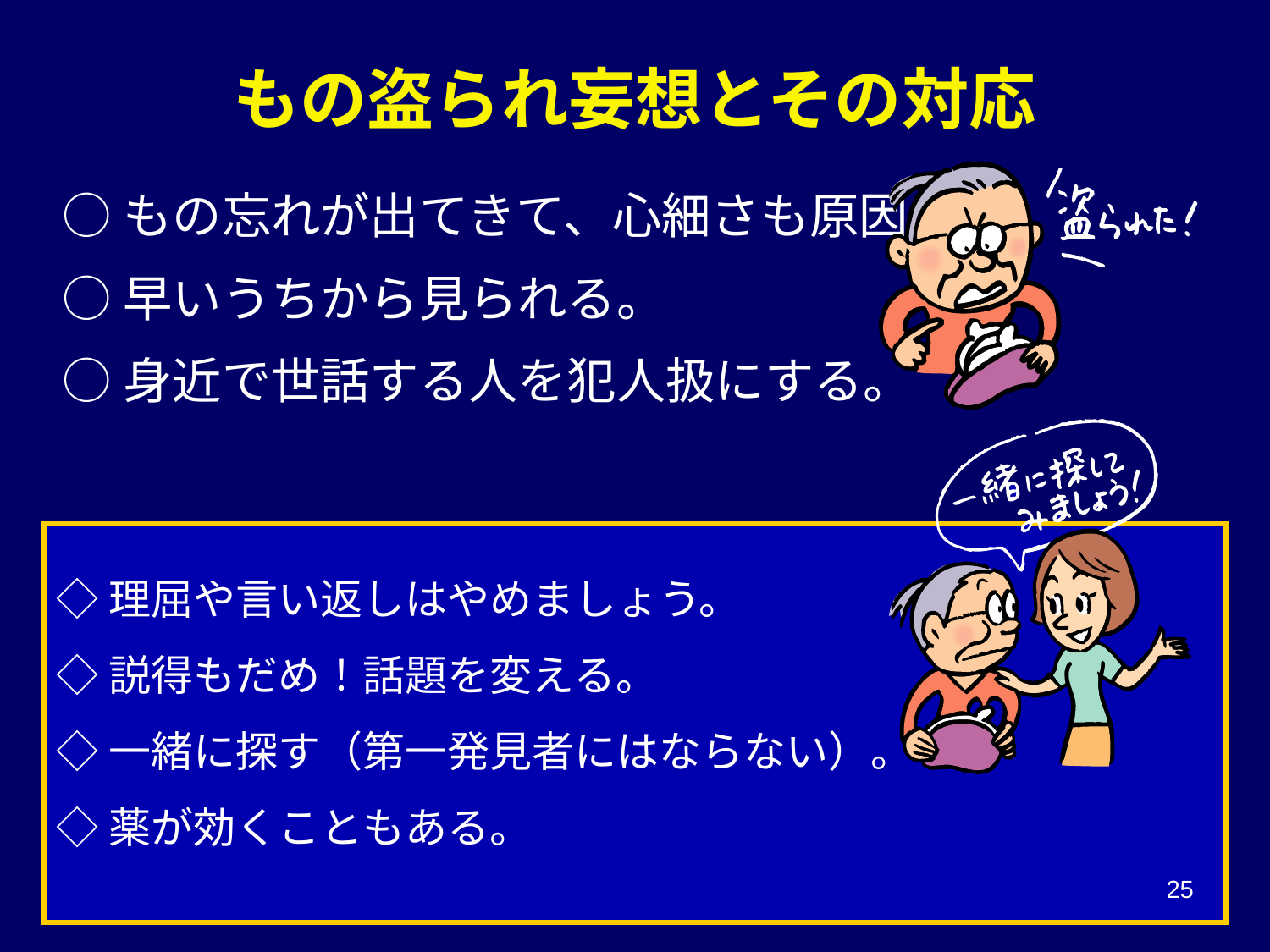

○もの忘れが出てきて、心細さも原因。

○早いうちから見られる。

○身近で世話する人を犯人扱にする。

◇理屈や言い返しはやめましょう。

◇説得もだめ！話題を変える。

◇一緒に探す（第一発見者にはならない）。

◇薬が効くこともある。

もの盗られ妄想とその対応
25